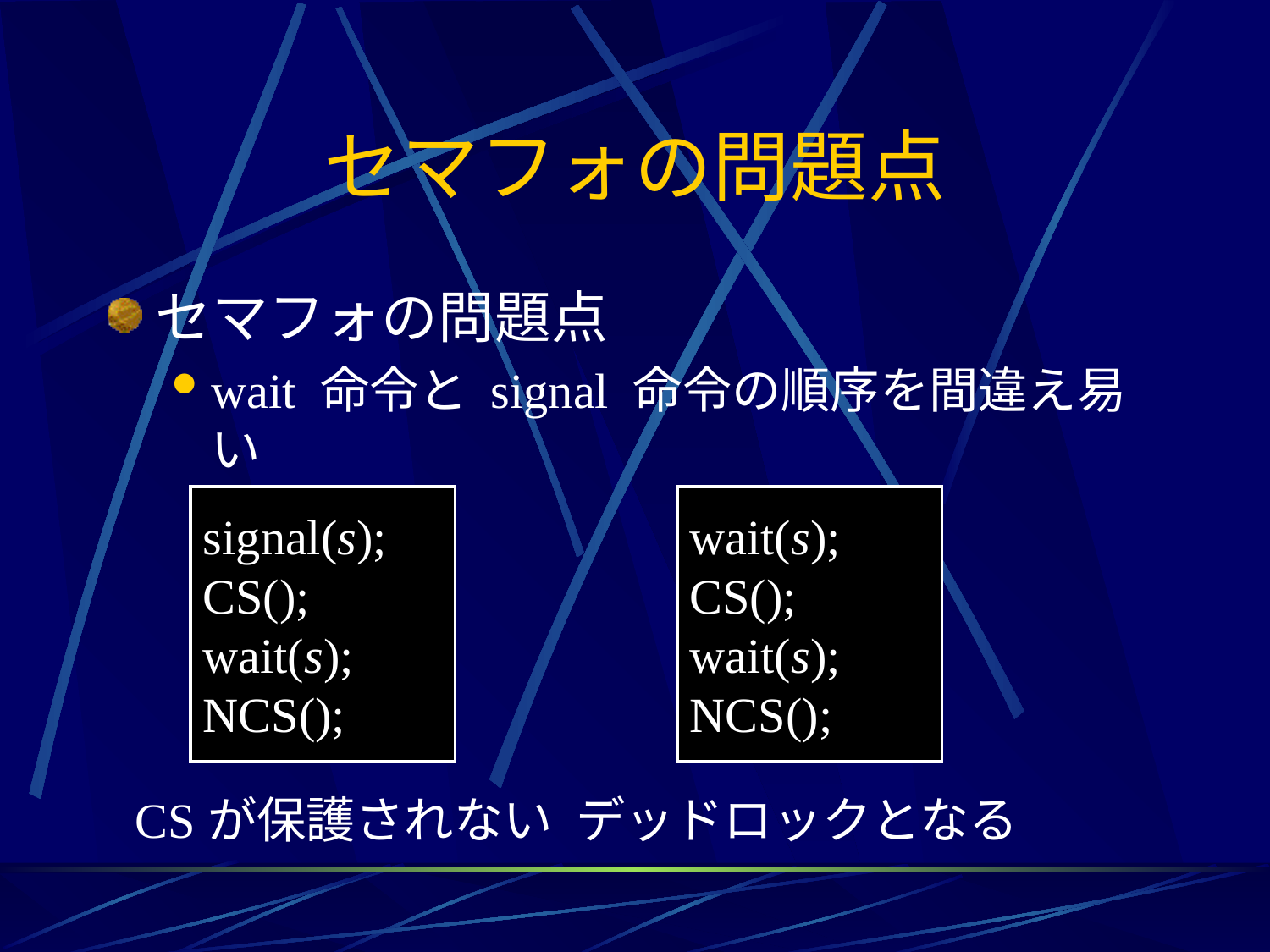

# セマフォの問題点
セマフォの問題点
wait 命令と signal 命令の順序を間違え易い
signal(s);
CS();
wait(s);
NCS();
wait(s);
CS();
wait(s);
NCS();
CSが保護されない
デッドロックとなる